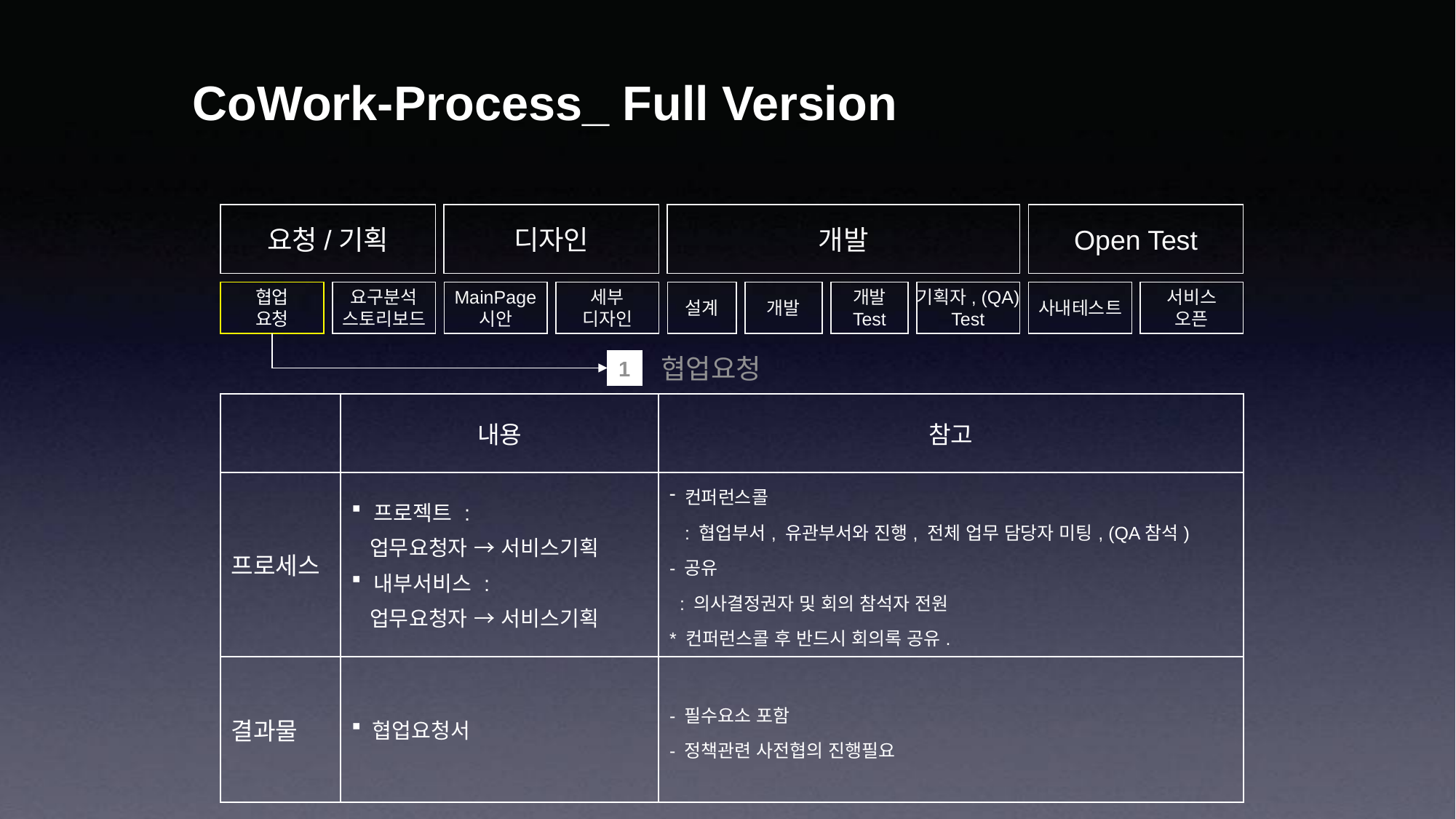

CoWork-Process_ Full Version
요청/기획
디자인
개발
Open Test
협업
요청
요구분석
스토리보드
MainPage
시안
세부
디자인
설계
개발
개발
Test
기획자, (QA)
Test
사내테스트
서비스
오픈
협업요청
1
|  | 내용 | 참고 |
| --- | --- | --- |
| 프로세스 | 프로젝트 : 업무요청자 → 서비스기획 내부서비스 : 업무요청자 → 서비스기획 | 컨퍼런스콜 : 협업부서, 유관부서와 진행, 전체 업무 담당자 미팅, (QA참석) - 공유 : 의사결정권자 및 회의 참석자 전원 \* 컨퍼런스콜 후 반드시 회의록 공유. |
| 결과물 | 협업요청서 | - 필수요소 포함 - 정책관련 사전협의 진행필요 |